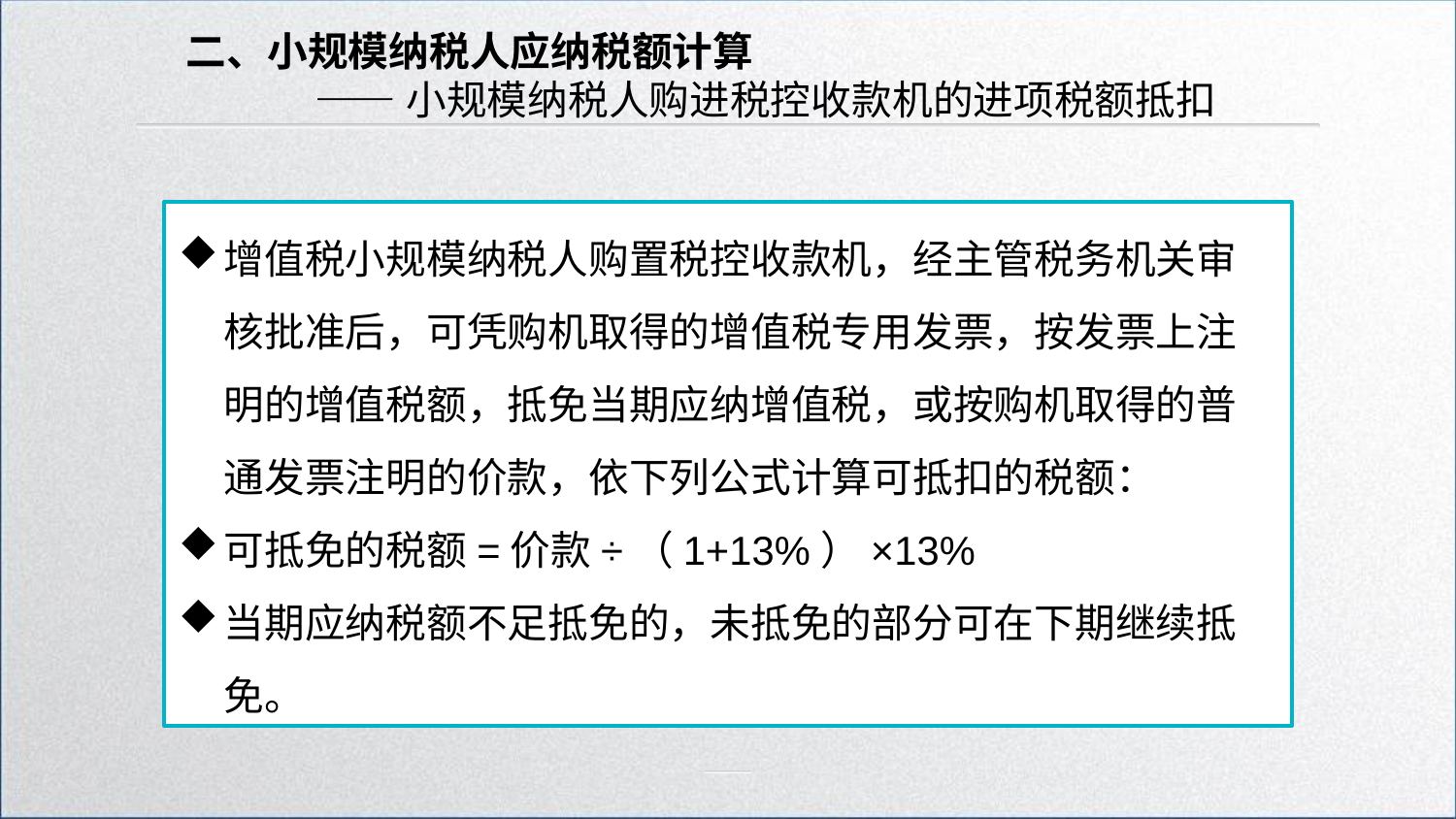

二、小规模纳税人应纳税额计算
              ——小规模纳税人购进税控收款机的进项税额抵扣
增值税小规模纳税人购置税控收款机，经主管税务机关审核批准后，可凭购机取得的增值税专用发票，按发票上注明的增值税额，抵免当期应纳增值税，或按购机取得的普通发票注明的价款，依下列公式计算可抵扣的税额：
可抵免的税额=价款÷（1+13%）×13%
当期应纳税额不足抵免的，未抵免的部分可在下期继续抵免。